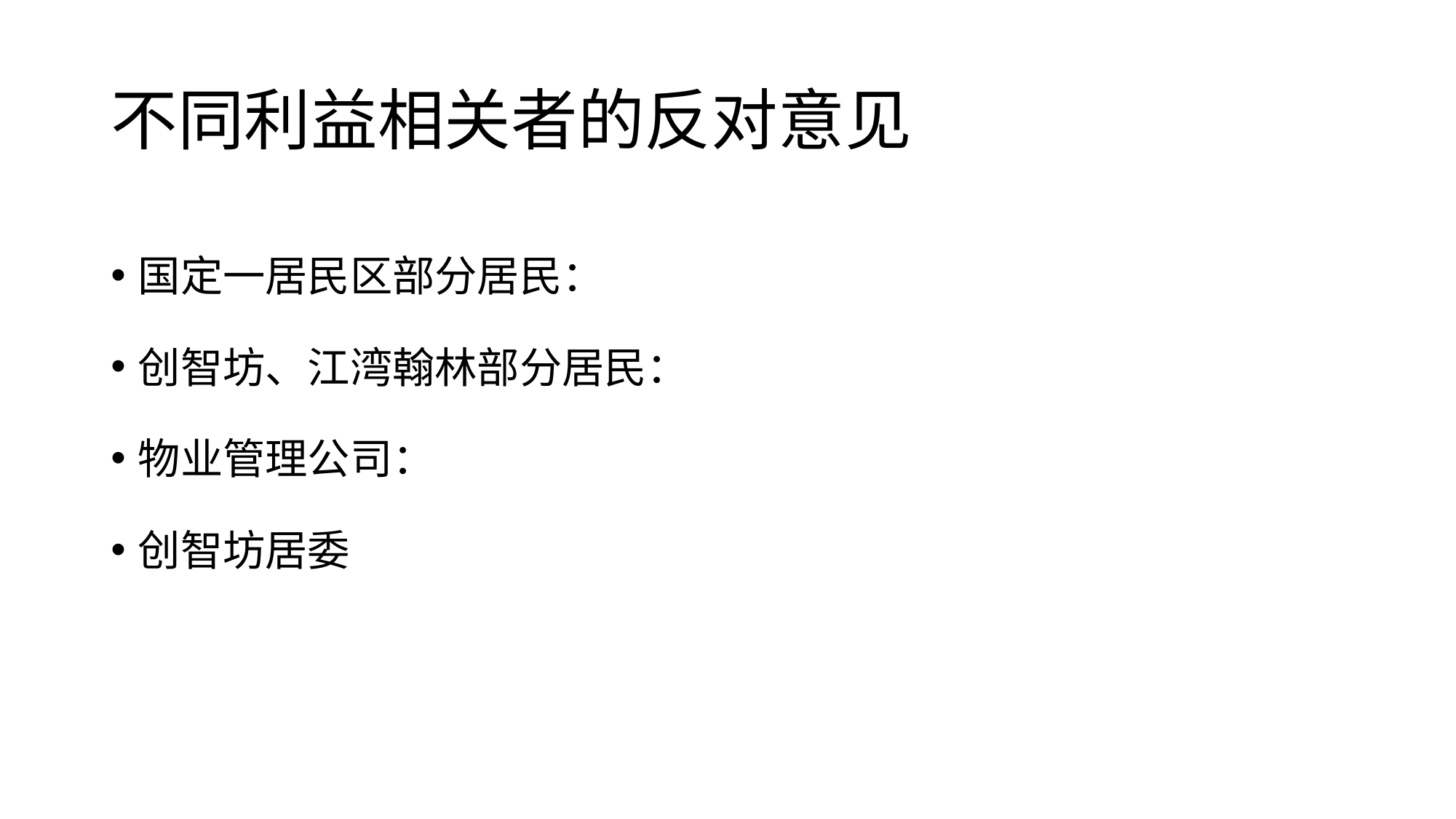

# 不同利益相关者的反对意见
国定一居民区部分居民：
创智坊、江湾翰林部分居民：
物业管理公司：
创智坊居委